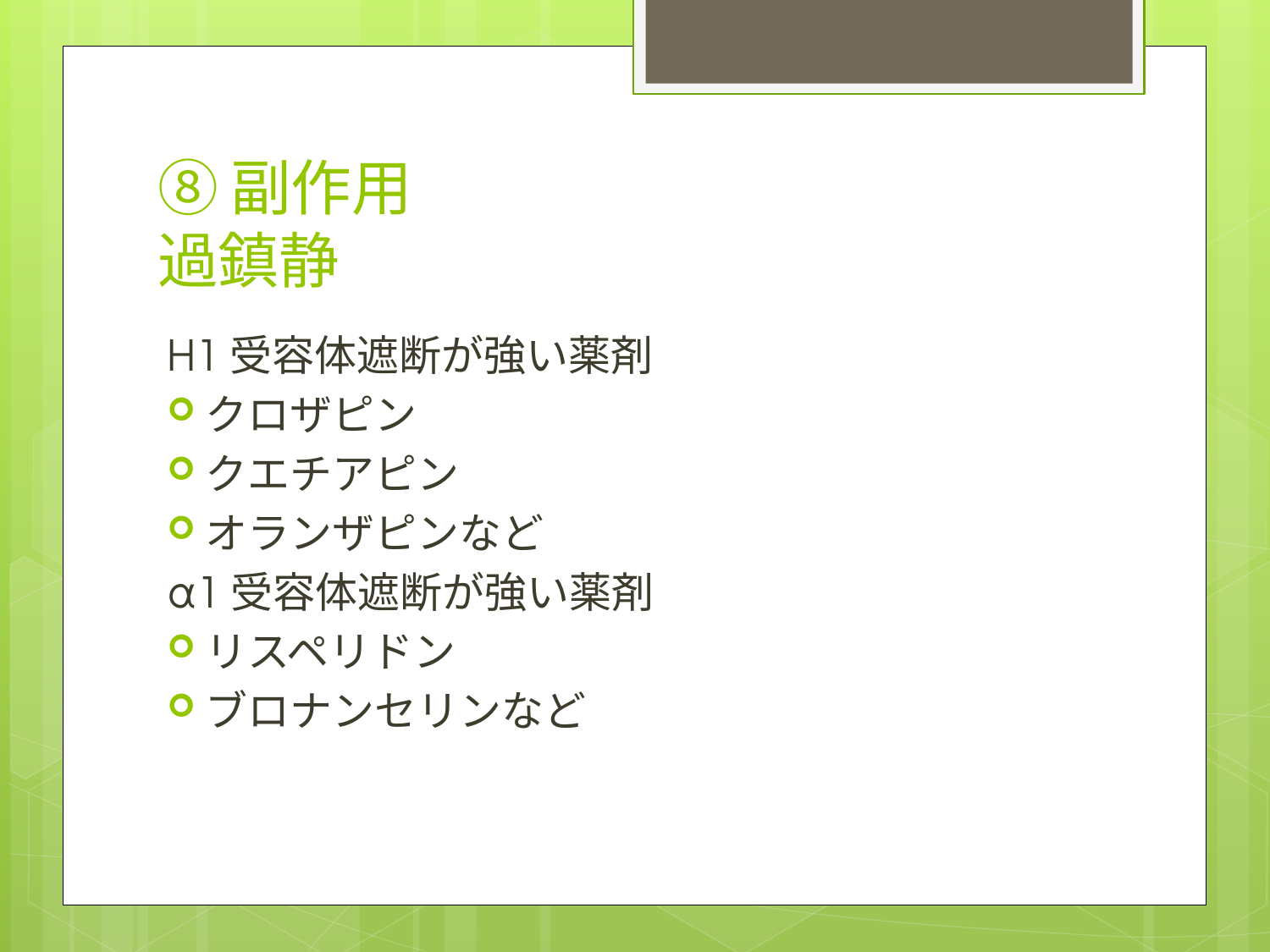

# ⑧副作用 過鎮静
H1受容体遮断が強い薬剤
クロザピン
クエチアピン
オランザピンなど
α1受容体遮断が強い薬剤
リスペリドン
ブロナンセリンなど